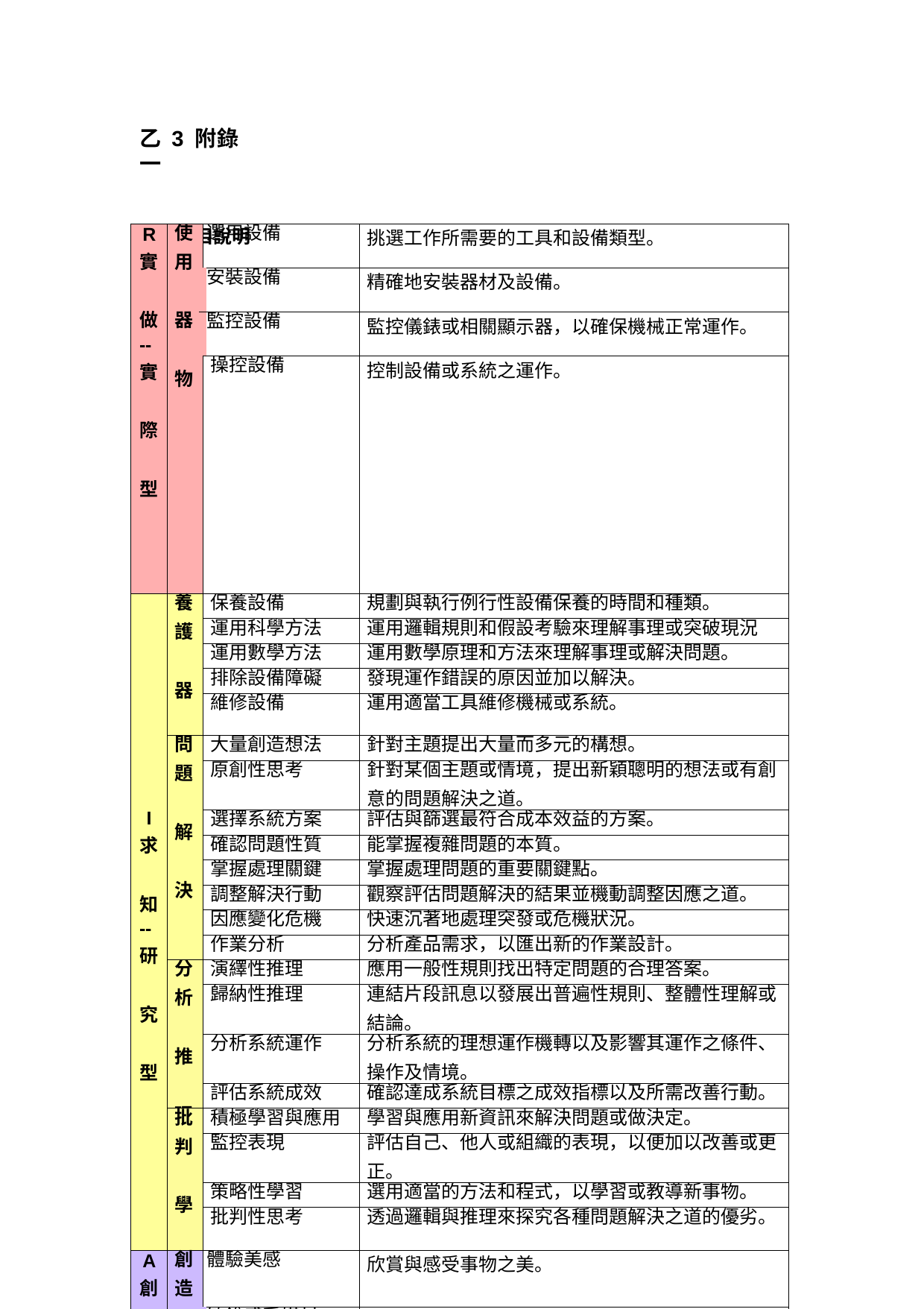

乙 3 附錄一

技能項目說明
| R 實 做 -- 實 際 型 | 使 用 器 物 | 選用設備 | 挑選工作所需要的工具和設備類型。 |
| --- | --- | --- | --- |
|  |  | 安裝設備 | 精確地安裝器材及設備。 |
|  |  | 監控設備 | 監控儀錶或相關顯示器，以確保機械正常運作。 |
|  |  | 操控設備 | 控制設備或系統之運作。 |
| I 求 知 -- 研 究 型 | 養 護 器 物 | 保養設備 | 規劃與執行例行性設備保養的時間和種類。 |
|  |  | 運用科學方法 | 運用邏輯規則和假設考驗來理解事理或突破現況 |
|  |  | 運用數學方法 | 運用數學原理和方法來理解事理或解決問題。 |
|  |  | 排除設備障礙 | 發現運作錯誤的原因並加以解決。 |
|  |  | 維修設備 | 運用適當工具維修機械或系統。 |
|  | 問 題 解 決 | 大量創造想法 | 針對主題提出大量而多元的構想。 |
|  |  | 原創性思考 | 針對某個主題或情境，提出新穎聰明的想法或有創 意的問題解決之道。 |
|  |  | 選擇系統方案 | 評估與篩選最符合成本效益的方案。 |
|  |  | 確認問題性質 | 能掌握複雜問題的本質。 |
|  |  | 掌握處理關鍵 | 掌握處理問題的重要關鍵點。 |
|  |  | 調整解決行動 | 觀察評估問題解決的結果並機動調整因應之道。 |
|  |  | 因應變化危機 | 快速沉著地處理突發或危機狀況。 |
|  |  | 作業分析 | 分析產品需求，以匯出新的作業設計。 |
|  | 分 析 推 理 | 演繹性推理 | 應用一般性規則找出特定問題的合理答案。 |
|  |  | 歸納性推理 | 連結片段訊息以發展出普遍性規則、整體性理解或 結論。 |
|  |  | 分析系統運作 | 分析系統的理想運作機轉以及影響其運作之條件、 操作及情境。 |
|  |  | 評估系統成效 | 確認達成系統目標之成效指標以及所需改善行動。 |
|  | 批 判 學 習 | 積極學習與應用 | 學習與應用新資訊來解決問題或做決定。 |
|  |  | 監控表現 | 評估自己、他人或組織的表現，以便加以改善或更 正。 |
|  |  | 策略性學習 | 選用適當的方法和程式，以學習或教導新事物。 |
|  |  | 批判性思考 | 透過邏輯與推理來探究各種問題解決之道的優劣。 |
| A 創 造 / 藝 術 型 | 創 造 體 驗 | 體驗美感 | 欣賞與感受事物之美。 |
|  |  | 敏銳感受媒材 | 敏銳而豐富地感受語文、聲音、旋律、顏色、圖像、 動作。 |
|  |  | 創意表達 | 以有創意和美感的方式表達情感、理念或意境。 |